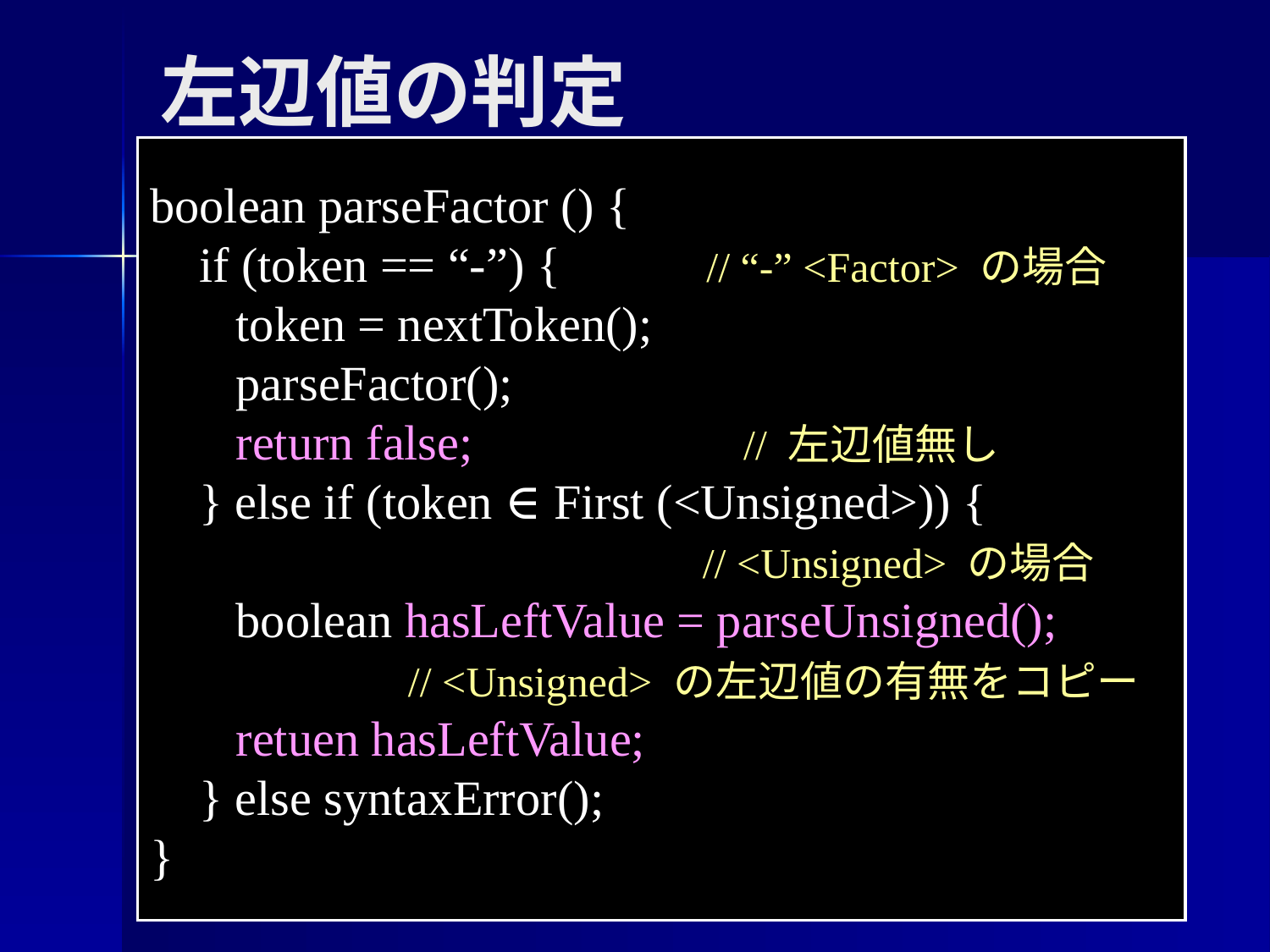

左辺値の判定
boolean parseFactor () {
    if (token == “-”) {            // “-” <Factor> の場合
       token = nextToken();
       parseFactor();
       return false;                      // 左辺値無し
    } else if (token ∈ First (<Unsigned>)) {
                                             // <Unsigned> の場合
       boolean hasLeftValue = parseUnsigned();
                     // <Unsigned> の左辺値の有無をコピー
       retuen hasLeftValue;
    } else syntaxError();
}